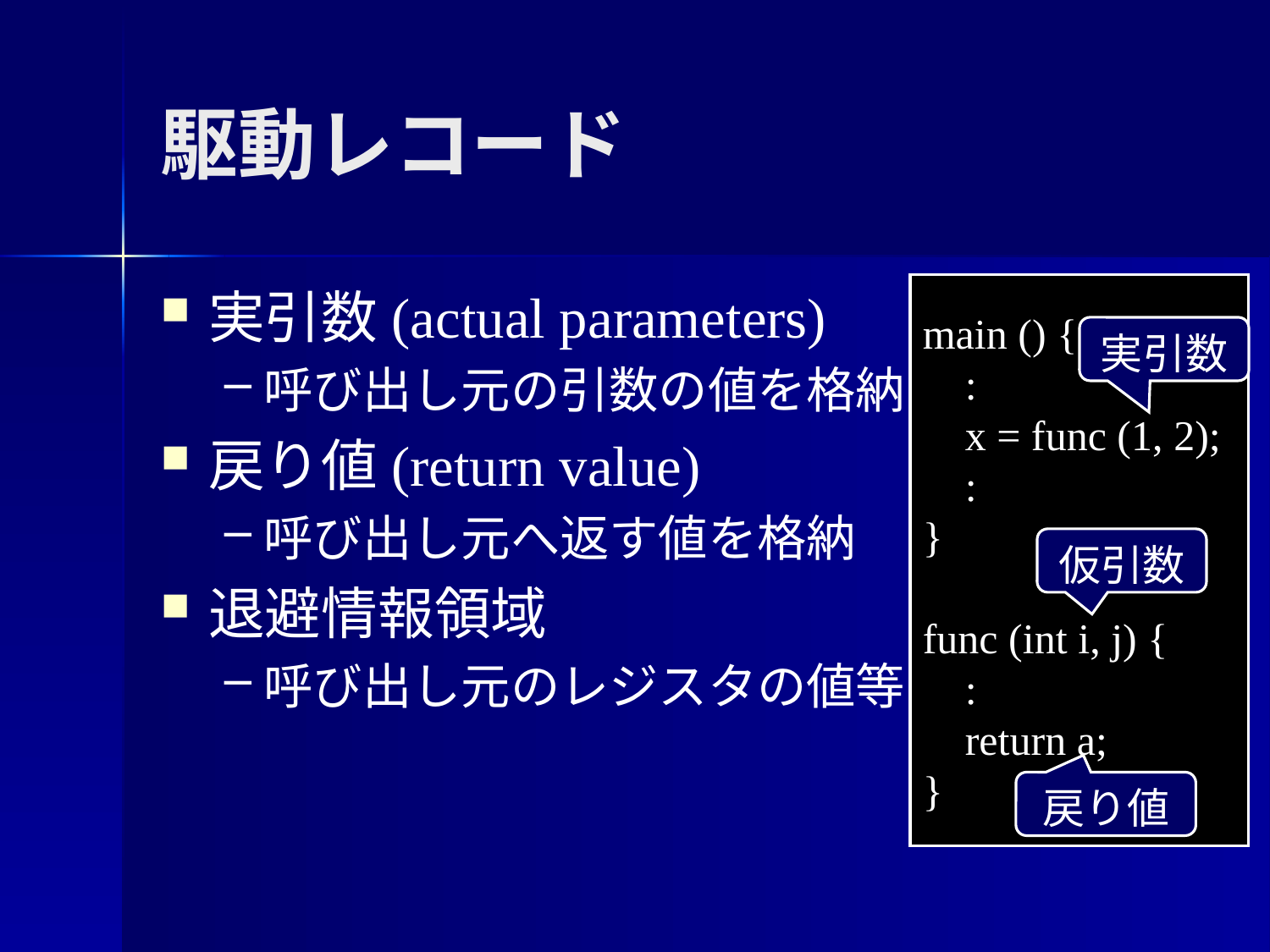

駆動レコード
実引数(actual parameters)
呼び出し元の引数の値を格納
戻り値(return value)
呼び出し元へ返す値を格納
退避情報領域
呼び出し元のレジスタの値等
main () {
    :
    x = func (1, 2);
    :
}

func (int i, j) {
    :
    return a;
}
実引数
仮引数
戻り値